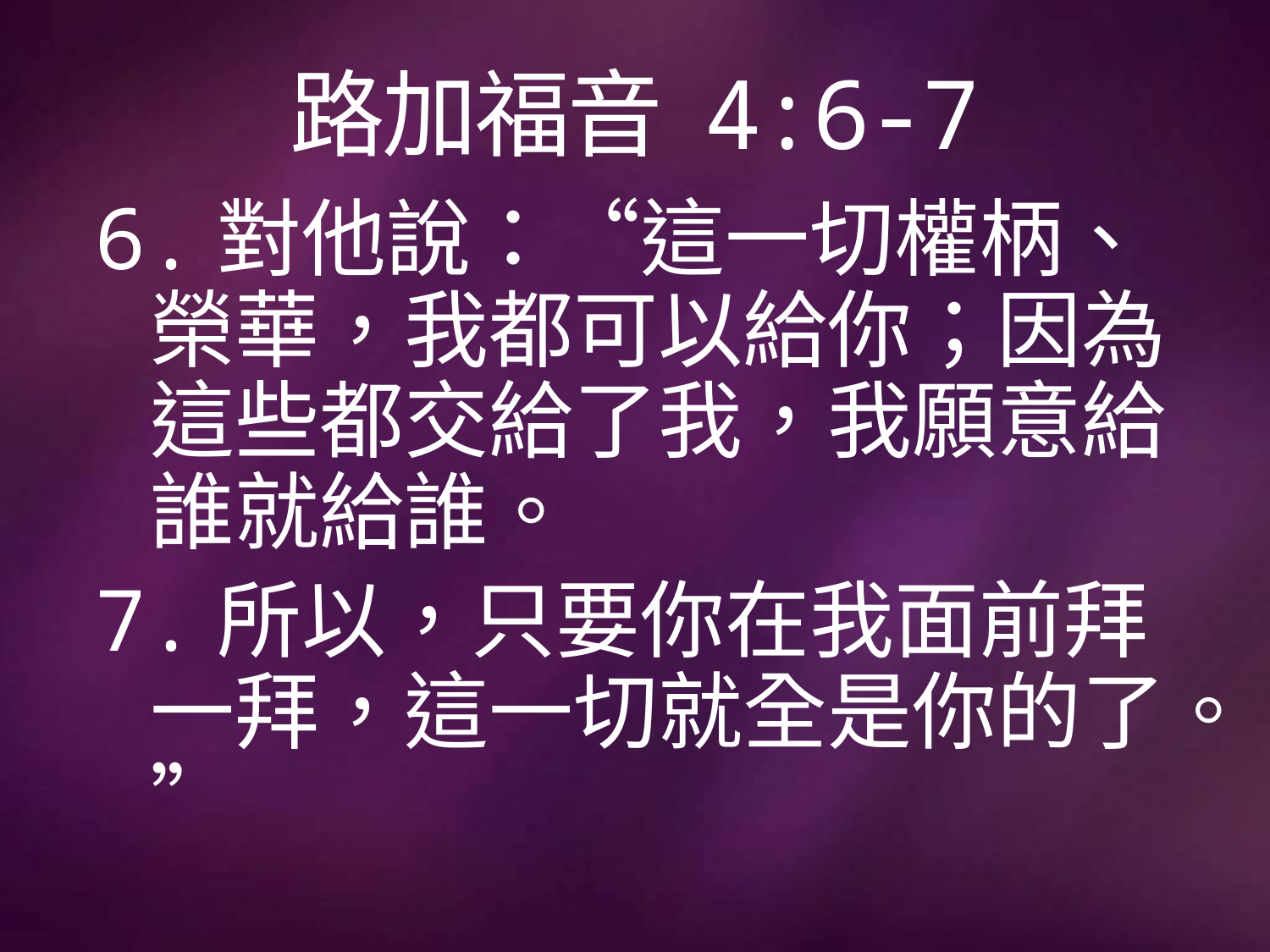

# 路加福音 4:6-7
6.對他說：“這一切權柄、榮華，我都可以給你；因為這些都交給了我，我願意給誰就給誰。
7.所以，只要你在我面前拜一拜，這一切就全是你的了。”